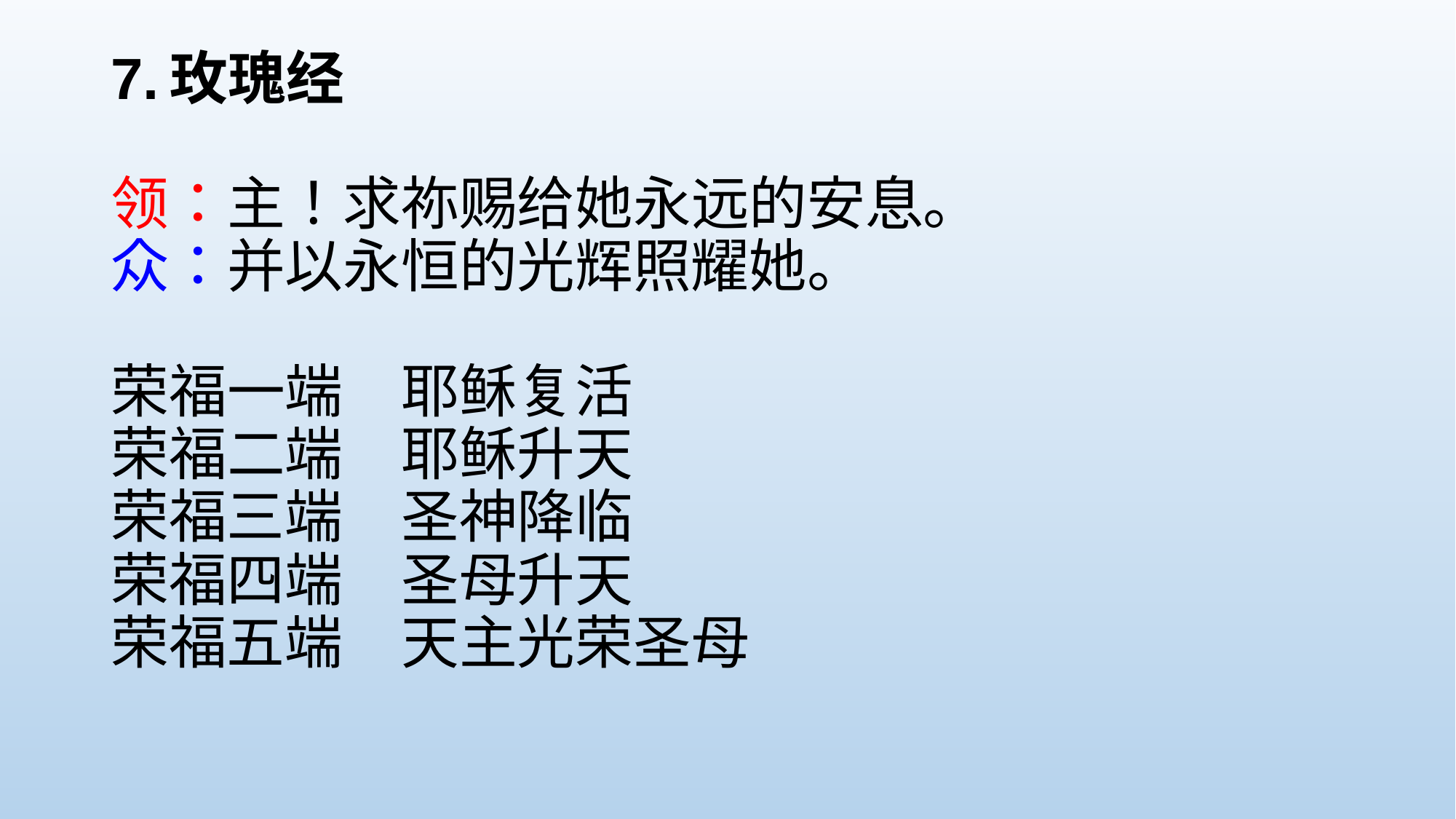

# 7.玫瑰经 领：主！求祢赐给她永远的安息。 众：并以永恒的光辉照耀她。 荣福一端　耶稣复活 荣福二端　耶稣升天 荣福三端　圣神降临 荣福四端　圣母升天 荣福五端　天主光荣圣母